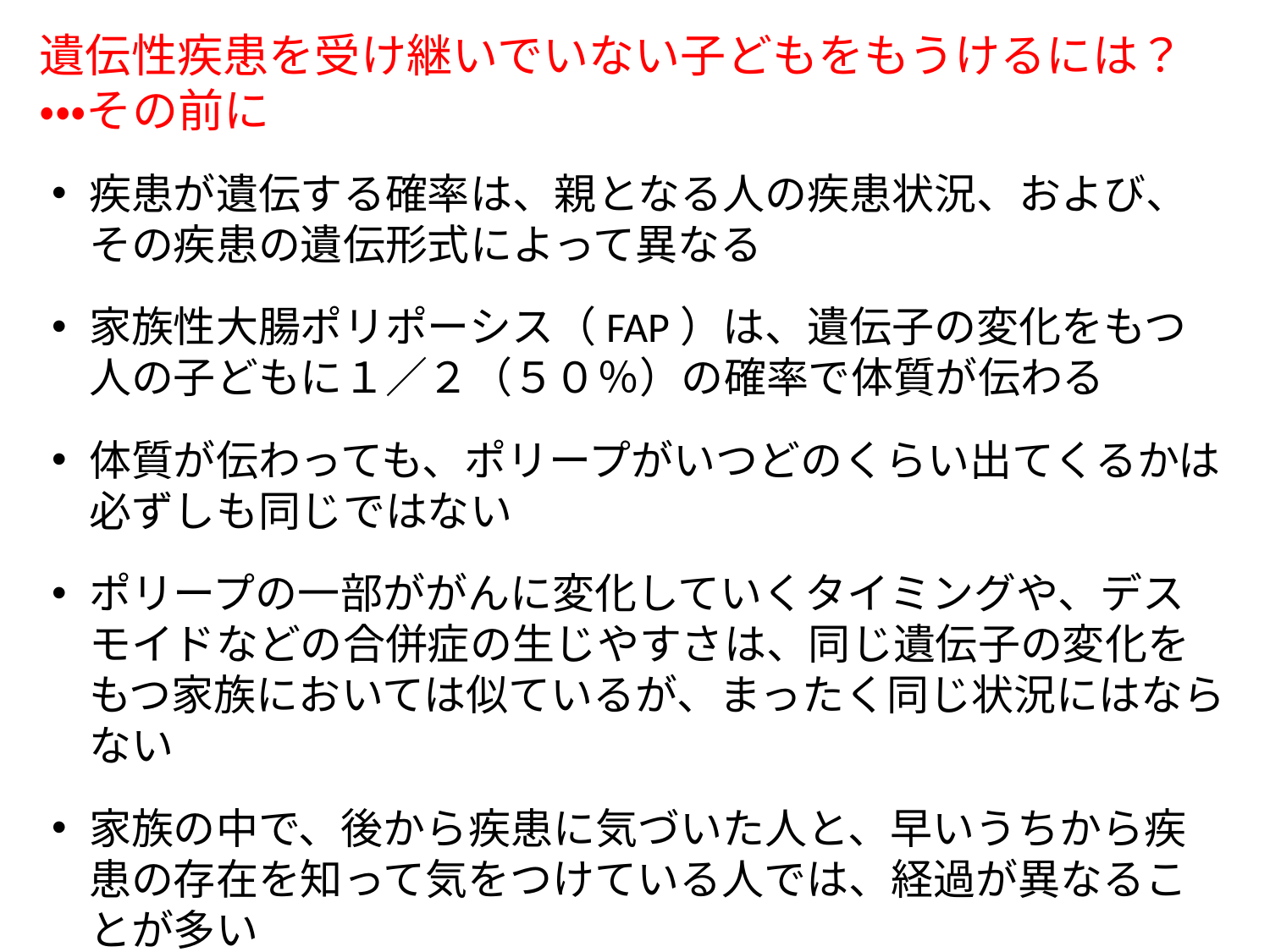

# 遺伝性疾患を受け継いでいない子どもをもうけるには？ ・・・その前に
疾患が遺伝する確率は、親となる人の疾患状況、および、その疾患の遺伝形式によって異なる
家族性大腸ポリポーシス（FAP）は、遺伝子の変化をもつ人の子どもに１／２（５０％）の確率で体質が伝わる
体質が伝わっても、ポリープがいつどのくらい出てくるかは必ずしも同じではない
ポリープの一部ががんに変化していくタイミングや、デスモイドなどの合併症の生じやすさは、同じ遺伝子の変化をもつ家族においては似ているが、まったく同じ状況にはならない
家族の中で、後から疾患に気づいた人と、早いうちから疾患の存在を知って気をつけている人では、経過が異なることが多い